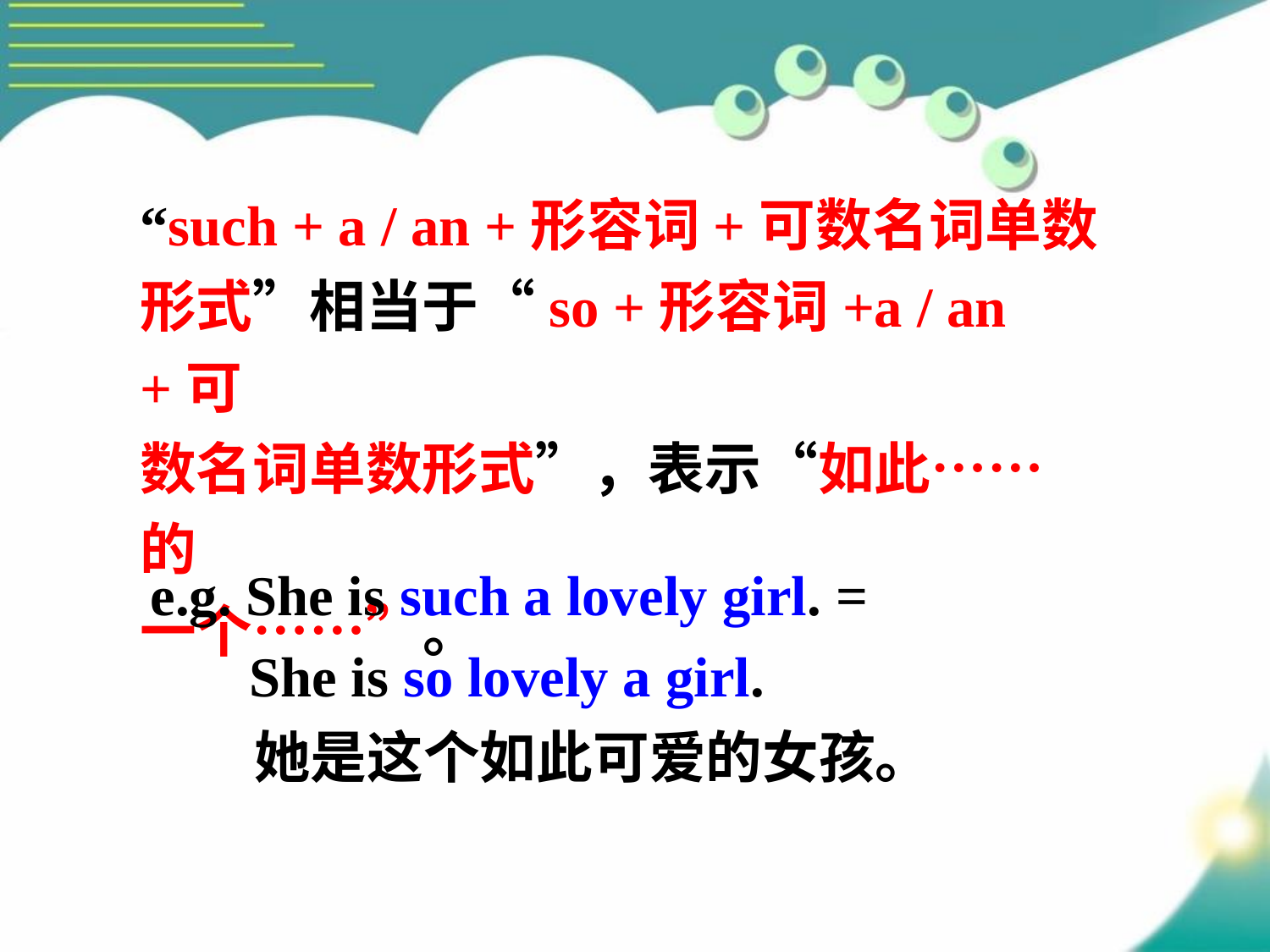

“such + a / an +形容词+可数名词单数
形式”相当于“so +形容词+a / an +可
数名词单数形式”，表示“如此……的
一个……”。
e.g. She is such a lovely girl. =
       She is so lovely a girl.
       她是这个如此可爱的女孩。